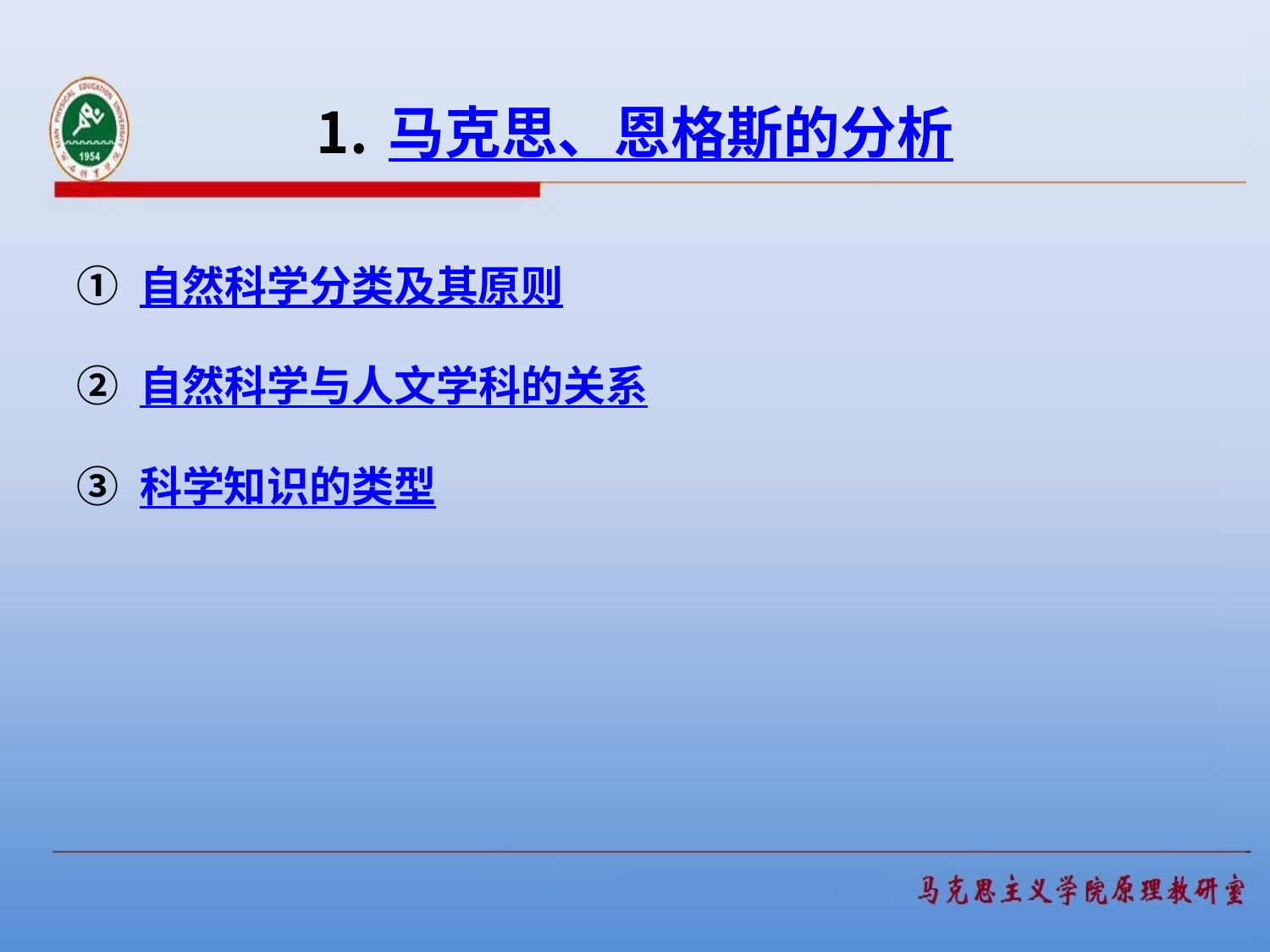

# 马克思、恩格斯的分析
自然科学分类及其原则
自然科学与人文学科的关系
科学知识的类型